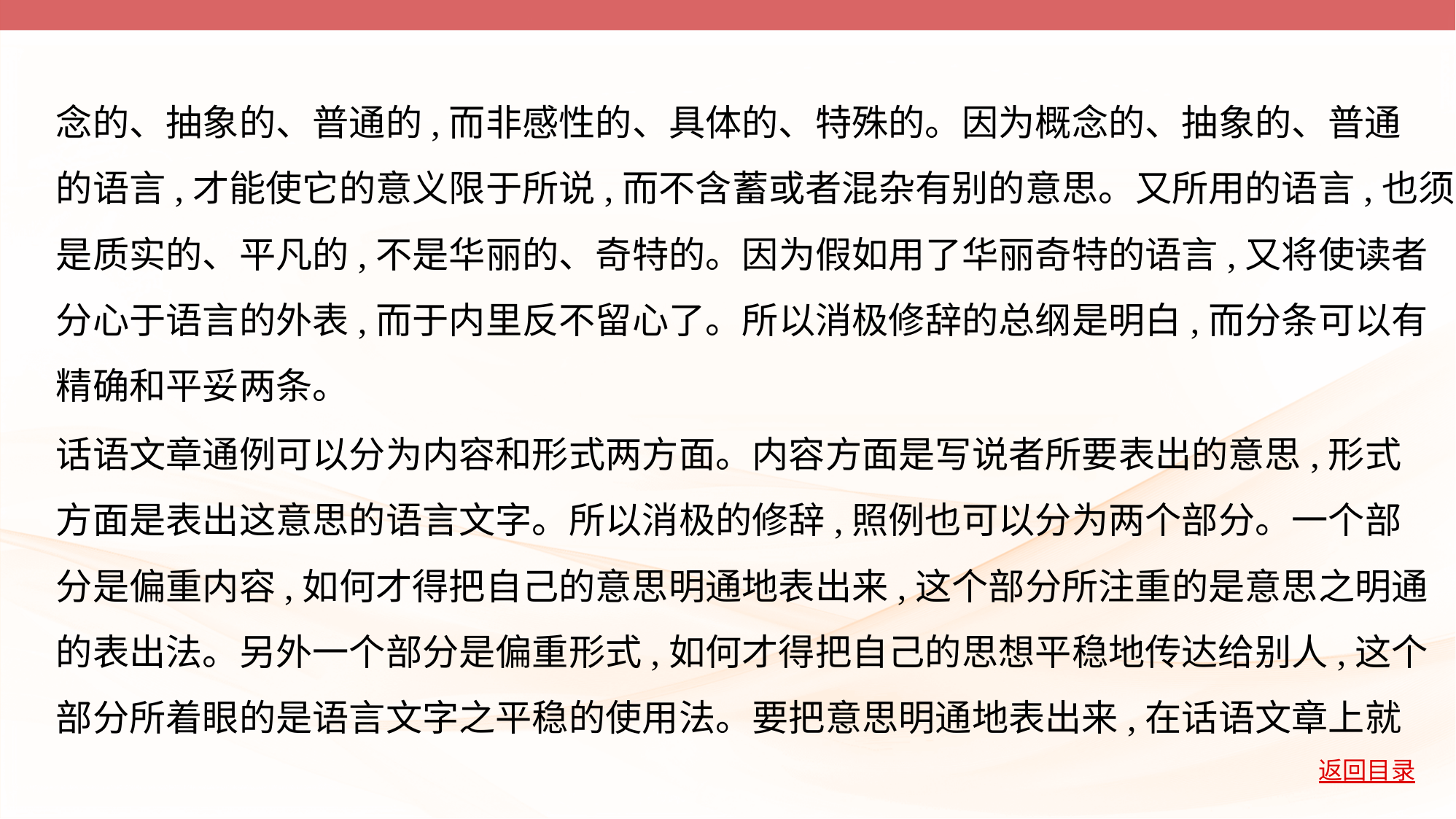

念的、抽象的、普通的,而非感性的、具体的、特殊的。因为概念的、抽象的、普通
的语言,才能使它的意义限于所说,而不含蓄或者混杂有别的意思。又所用的语言,也须
是质实的、平凡的,不是华丽的、奇特的。因为假如用了华丽奇特的语言,又将使读者
分心于语言的外表,而于内里反不留心了。所以消极修辞的总纲是明白,而分条可以有
精确和平妥两条。
话语文章通例可以分为内容和形式两方面。内容方面是写说者所要表出的意思,形式
方面是表出这意思的语言文字。所以消极的修辞,照例也可以分为两个部分。一个部
分是偏重内容,如何才得把自己的意思明通地表出来,这个部分所注重的是意思之明通
的表出法。另外一个部分是偏重形式,如何才得把自己的思想平稳地传达给别人,这个
部分所着眼的是语言文字之平稳的使用法。要把意思明通地表出来,在话语文章上就